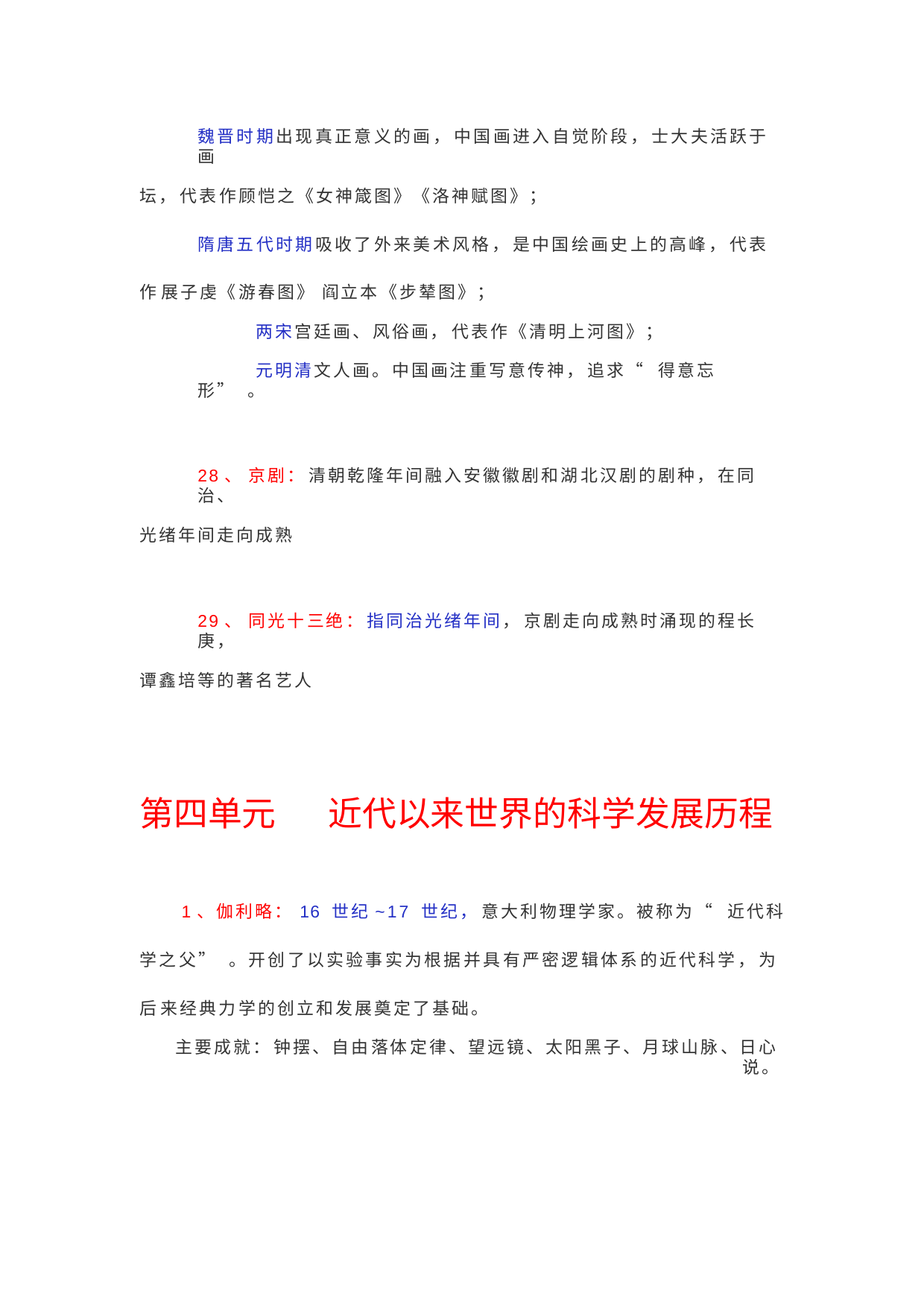

魏晋时期出现真正意义的画， 中国画进入自觉阶段， 士大夫活跃于画

坛， 代表作顾恺之《女神箴图》《洛神赋图》；
隋唐五代时期吸收了外来美术风格， 是中国绘画史上的高峰， 代表作 展子虔《游春图》 阎立本《步辇图》；

两宋宫廷画、风俗画， 代表作《清明上河图》；

元明清文人画。中国画注重写意传神， 追求“ 得意忘形”。
28、 京剧： 清朝乾隆年间融入安徽徽剧和湖北汉剧的剧种， 在同治、

光绪年间走向成熟
29、 同光十三绝： 指同治光绪年间， 京剧走向成熟时涌现的程长庚，

谭鑫培等的著名艺人
第四单元
近代以来世界的科学发展历程
1、伽利略： 16 世纪~17 世纪， 意大利物理学家。被称为“ 近代科
学之父”。开创了以实验事实为根据并具有严密逻辑体系的近代科学， 为后 来经典力学的创立和发展奠定了基础。

主要成就： 钟摆、自由落体定律、望远镜、太阳黑子、月球山脉、日心说。